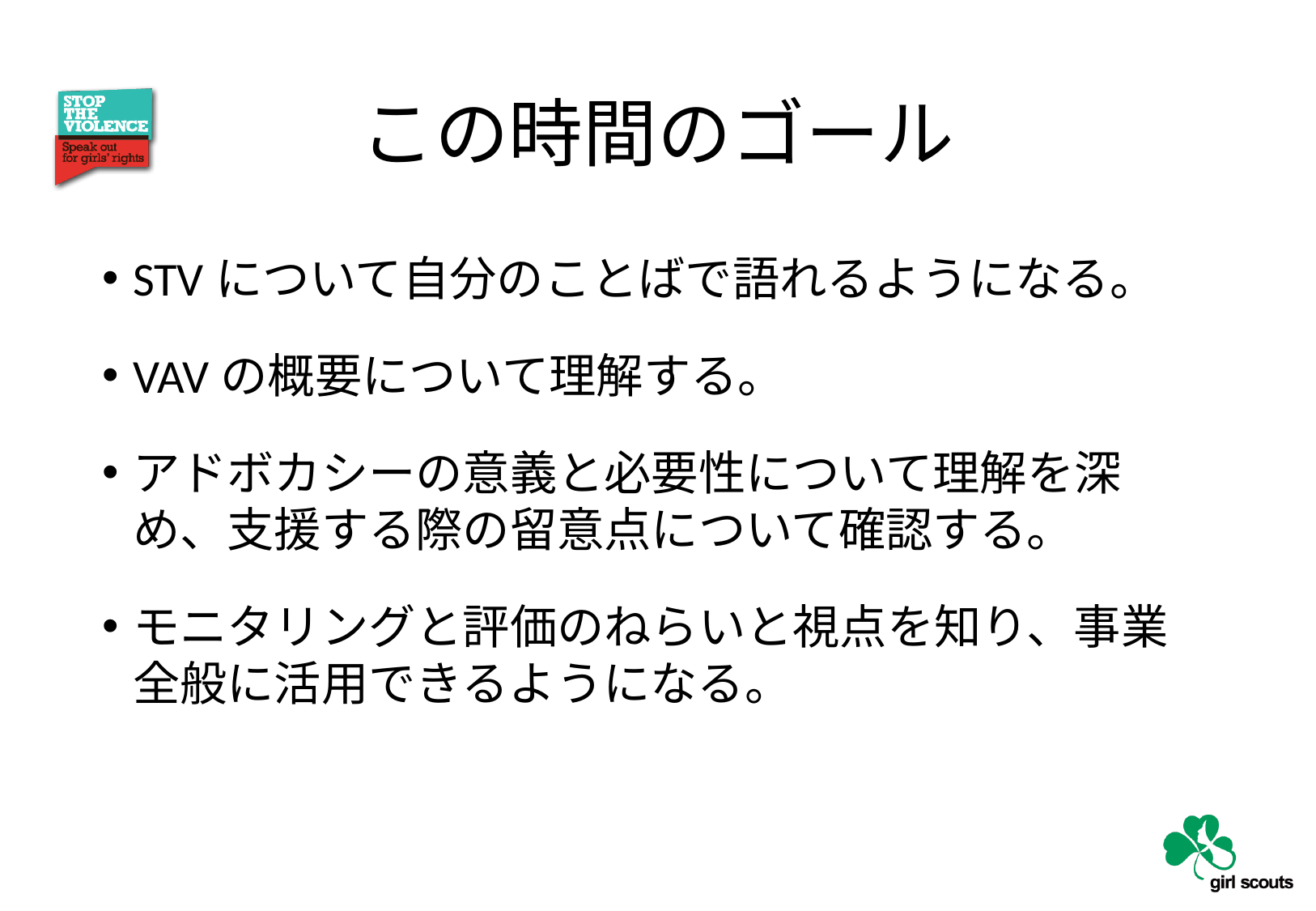

# この時間のゴール
STVについて自分のことばで語れるようになる。
VAVの概要について理解する。
アドボカシーの意義と必要性について理解を深め、支援する際の留意点について確認する。
モニタリングと評価のねらいと視点を知り、事業全般に活用できるようになる。